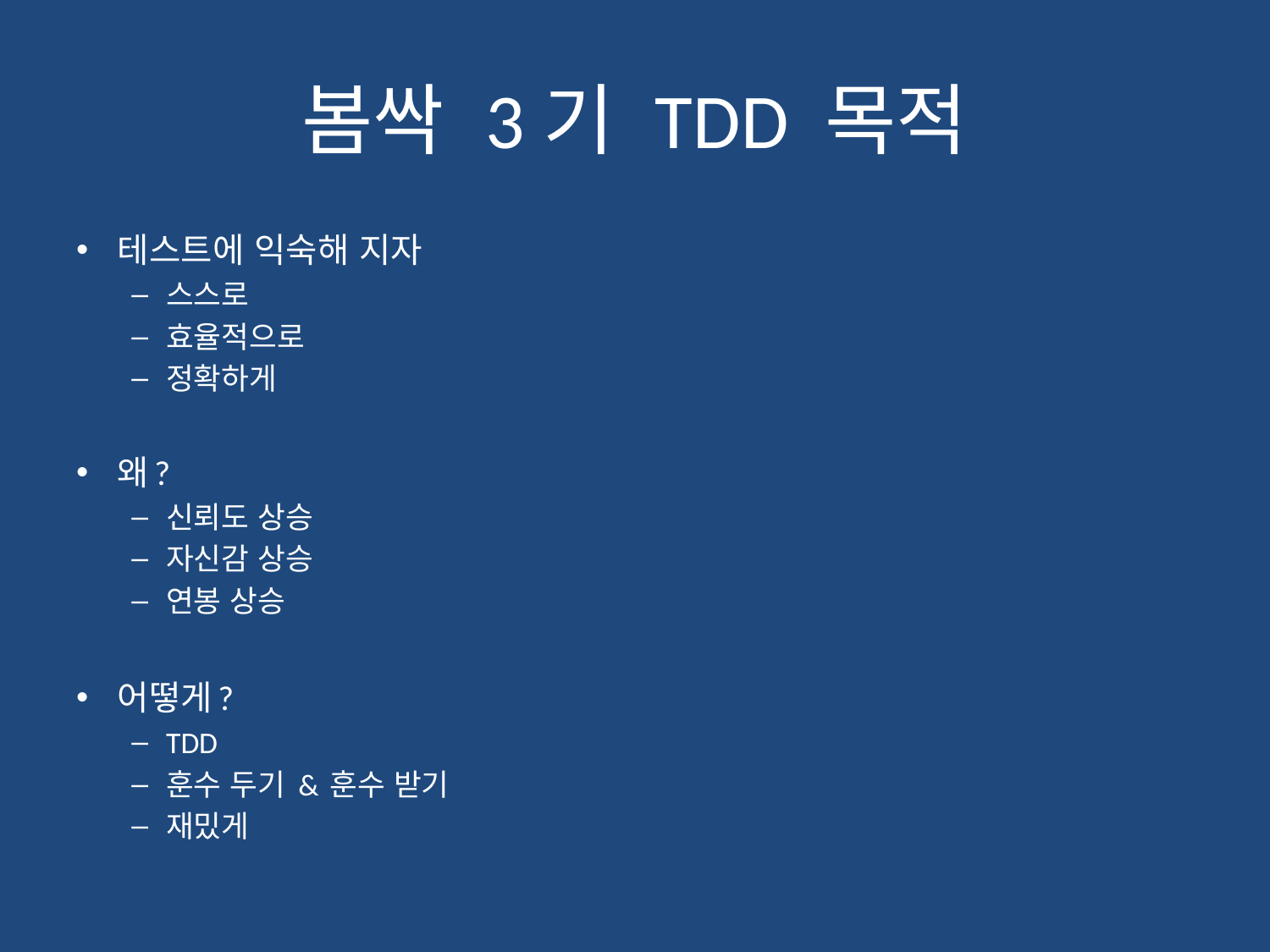

# 봄싹 3기 TDD 목적
테스트에 익숙해 지자
스스로
효율적으로
정확하게

왜?
신뢰도 상승
자신감 상승
연봉 상승

어떻게?
TDD
훈수 두기 & 훈수 받기
재밌게